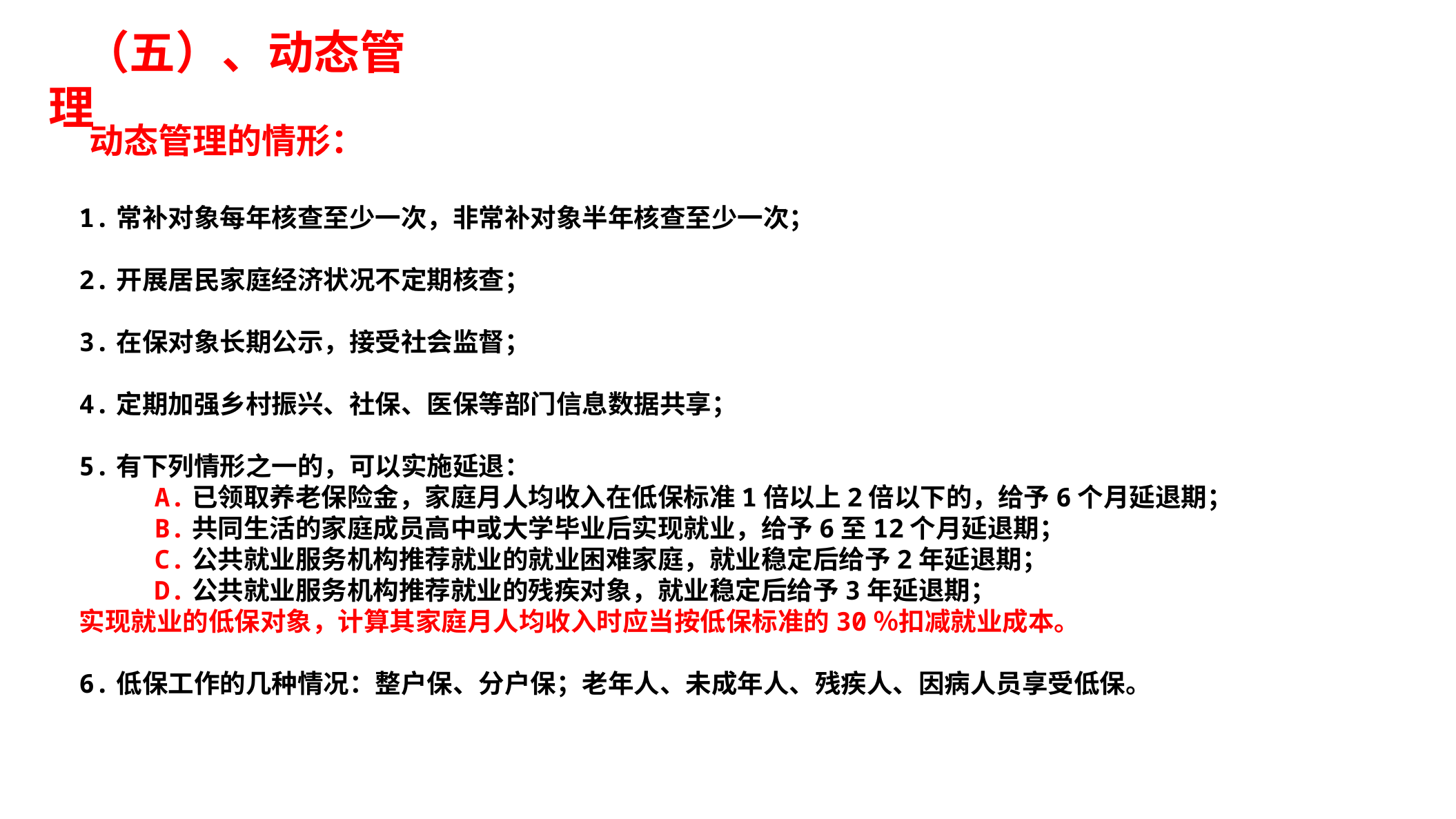

（五）、动态管理
动态管理的情形：

1.常补对象每年核查至少一次，非常补对象半年核查至少一次；

2.开展居民家庭经济状况不定期核查；

3.在保对象长期公示，接受社会监督；

4.定期加强乡村振兴、社保、医保等部门信息数据共享；

5.有下列情形之一的，可以实施延退：
	A.已领取养老保险金，家庭月人均收入在低保标准1倍以上2倍以下的，给予6个月延退期；
	B.共同生活的家庭成员高中或大学毕业后实现就业，给予6至12个月延退期；
	C.公共就业服务机构推荐就业的就业困难家庭，就业稳定后给予2年延退期；
	D.公共就业服务机构推荐就业的残疾对象，就业稳定后给予3年延退期；
实现就业的低保对象，计算其家庭月人均收入时应当按低保标准的30％扣减就业成本。

6.低保工作的几种情况：整户保、分户保；老年人、未成年人、残疾人、因病人员享受低保。